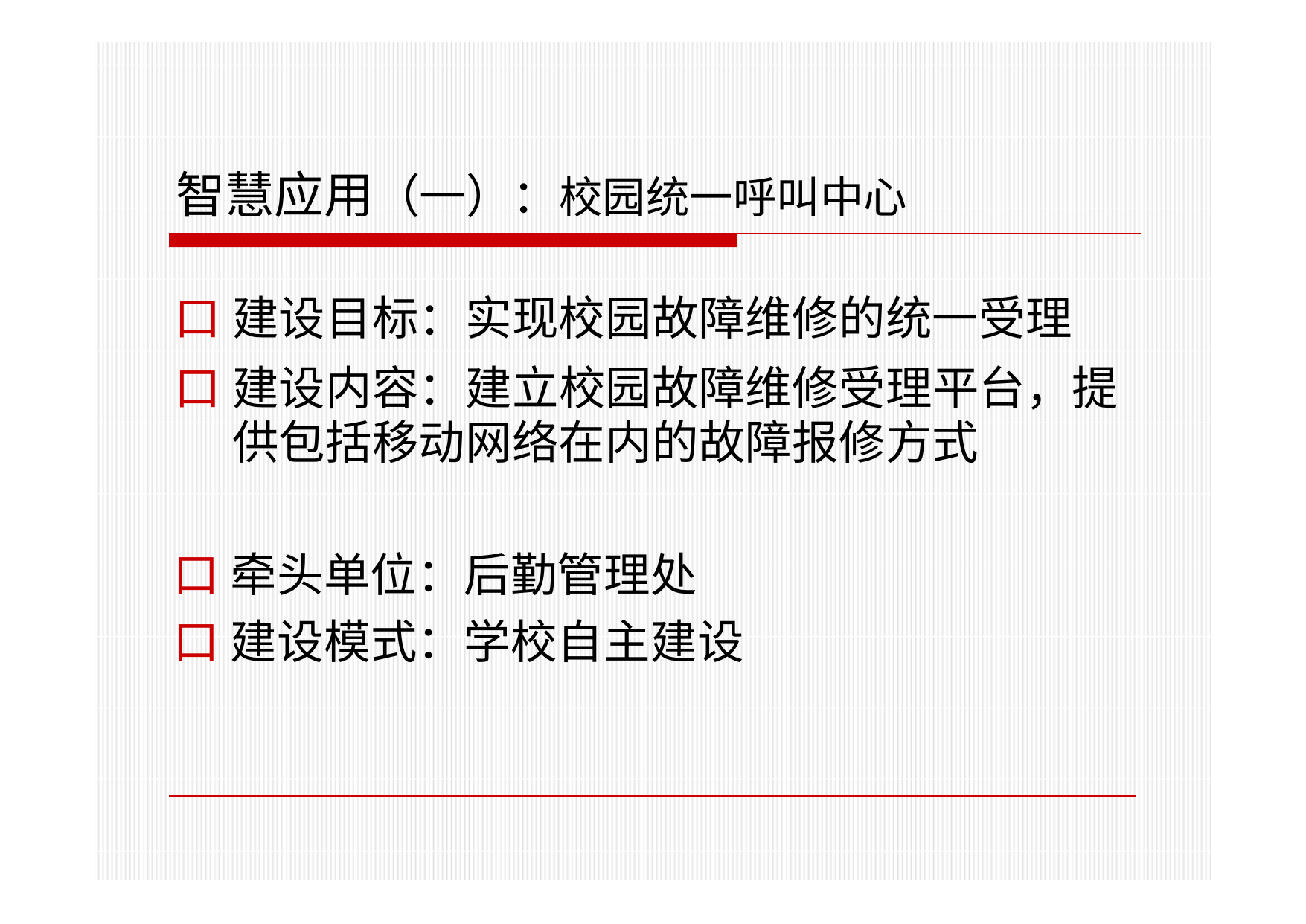

# 智慧应用（一）：校园统一呼叫中心

口 建设目标：实现校园故障维修的统一受理

口 建设内容：建立校园故障维修受理平台，提 供包括移动网络在内的故障报修方式

口 牵头单位：后勤管理处

口 建设模式：学校自主建设